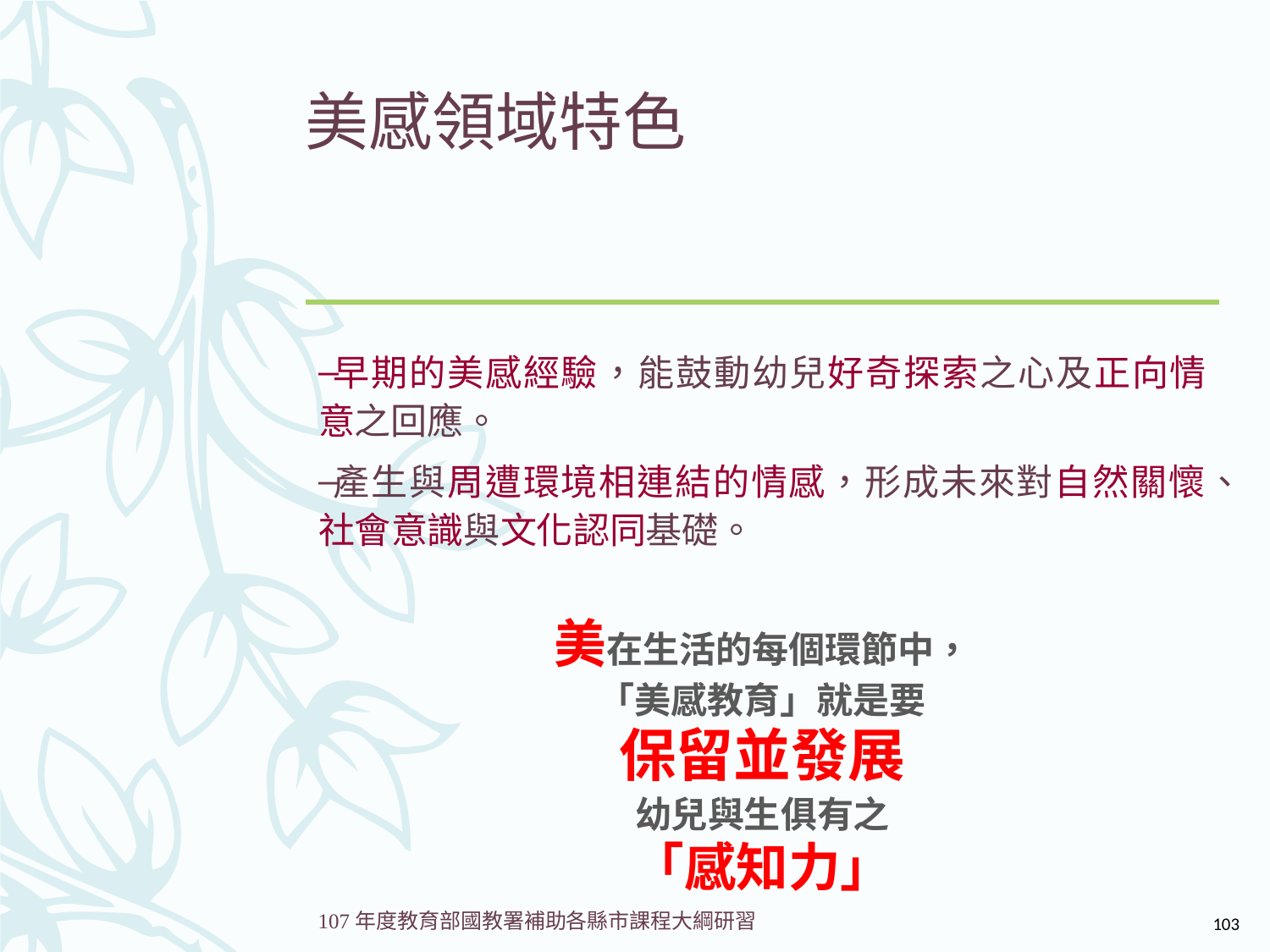

# 美感領域特色
早期的美感經驗，能鼓動幼兒好奇探索之心及正向情意之回應。
產生與周遭環境相連結的情感，形成未來對自然關懷、社會意識與文化認同基礎。

美在生活的每個環節中，
「美感教育」就是要
保留並發展
幼兒與生俱有之
「感知力」
103
107年度教育部國教署補助各縣市課程大綱研習